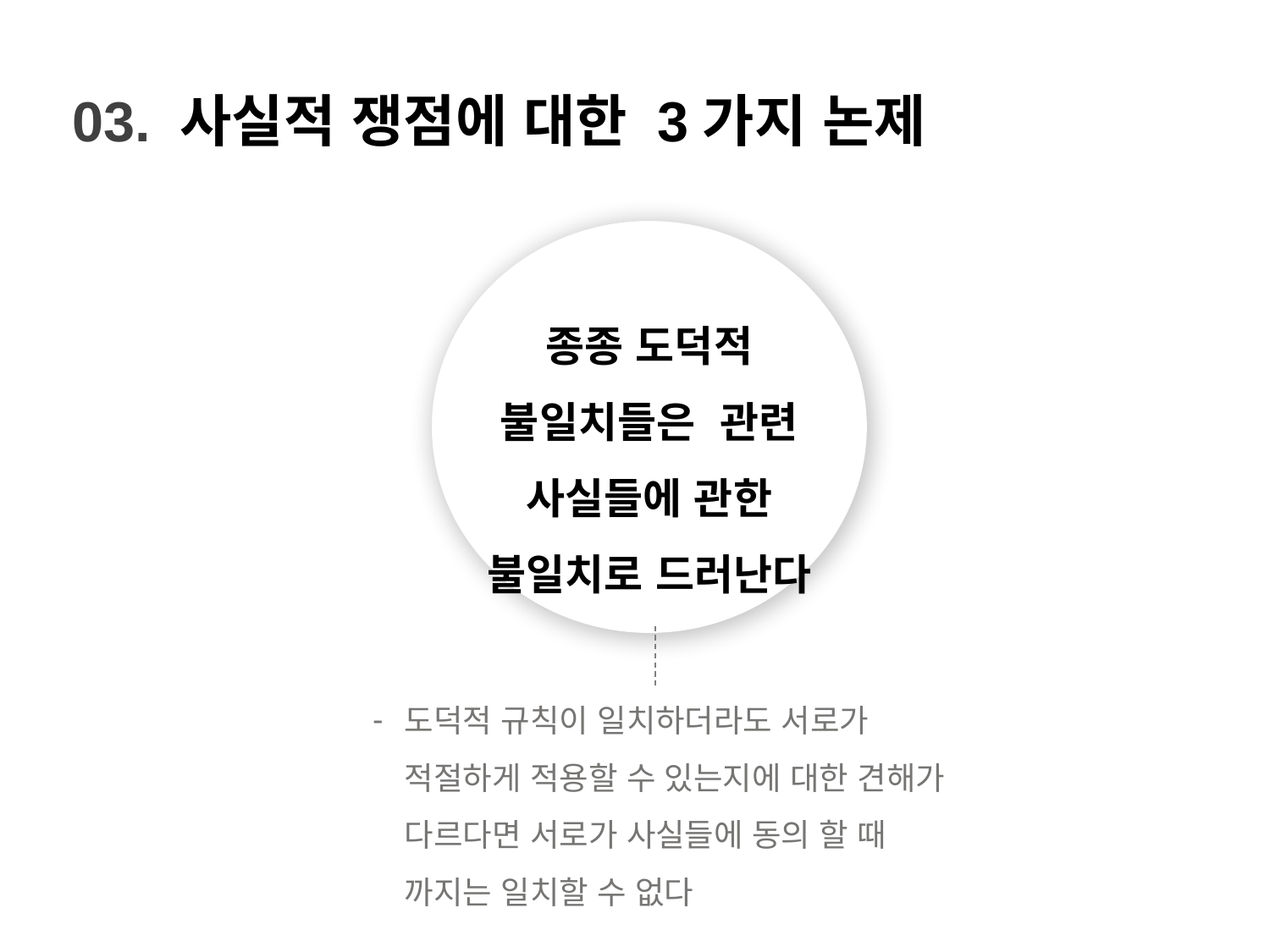

03. 사실적 쟁점에 대한 3가지 논제

종종 도덕적 불일치들은  관련 사실들에 관한 불일치로 드러난다

도덕적 규칙이 일치하더라도 서로가 적절하게 적용할 수 있는지에 대한 견해가 다르다면 서로가 사실들에 동의 할 때 까지는 일치할 수 없다